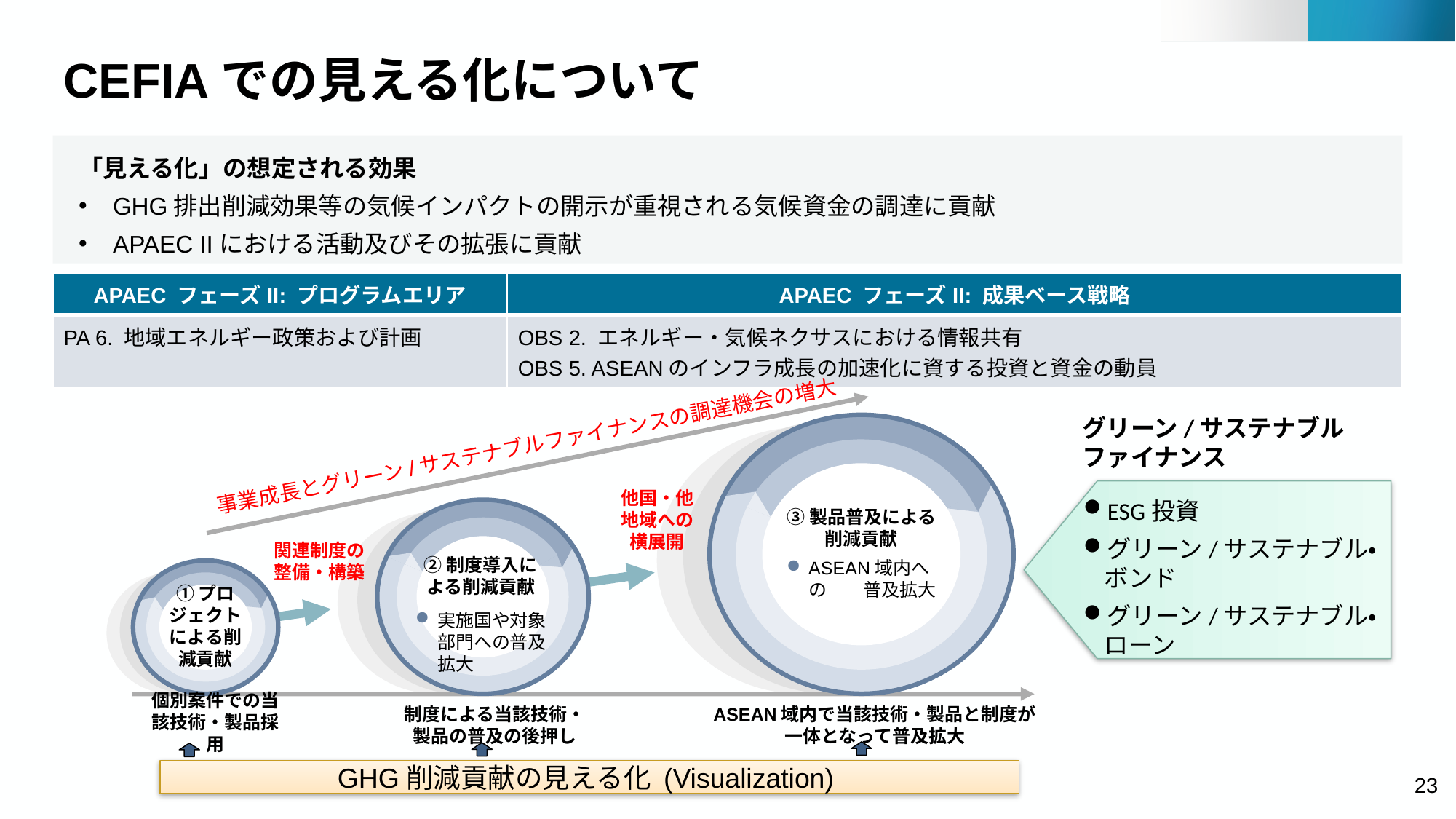

# CEFIAでの見える化について
「見える化」の想定される効果
GHG排出削減効果等の気候インパクトの開示が重視される気候資金の調達に貢献
APAEC IIにおける活動及びその拡張に貢献
| APAEC フェーズII: プログラムエリア | APAEC フェーズII: 成果ベース戦略 |
| --- | --- |
| PA 6. 地域エネルギー政策および計画 | OBS 2. エネルギー・気候ネクサスにおける情報共有 OBS 5. ASEANのインフラ成長の加速化に資する投資と資金の動員 |

グリーン/サステナブルファイナンス

③製品普及による
削減貢献
ASEAN域内への　　普及拡大

事業成長とグリーン/サステナブルファイナンスの調達機会の増大
ESG投資
グリーン/サステナブル・ボンド
グリーン/サステナブル・ローン

②制度導入による削減貢献
他国・他地域への
横展開

関連制度の整備・構築

①プロジェクトによる削減貢献

個別案件での当該技術・製品採用

実施国や対象部門への普及拡大

制度による当該技術・
製品の普及の後押し
ASEAN域内で当該技術・製品と制度が
一体となって普及拡大

GHG削減貢献の見える化 (Visualization)
23